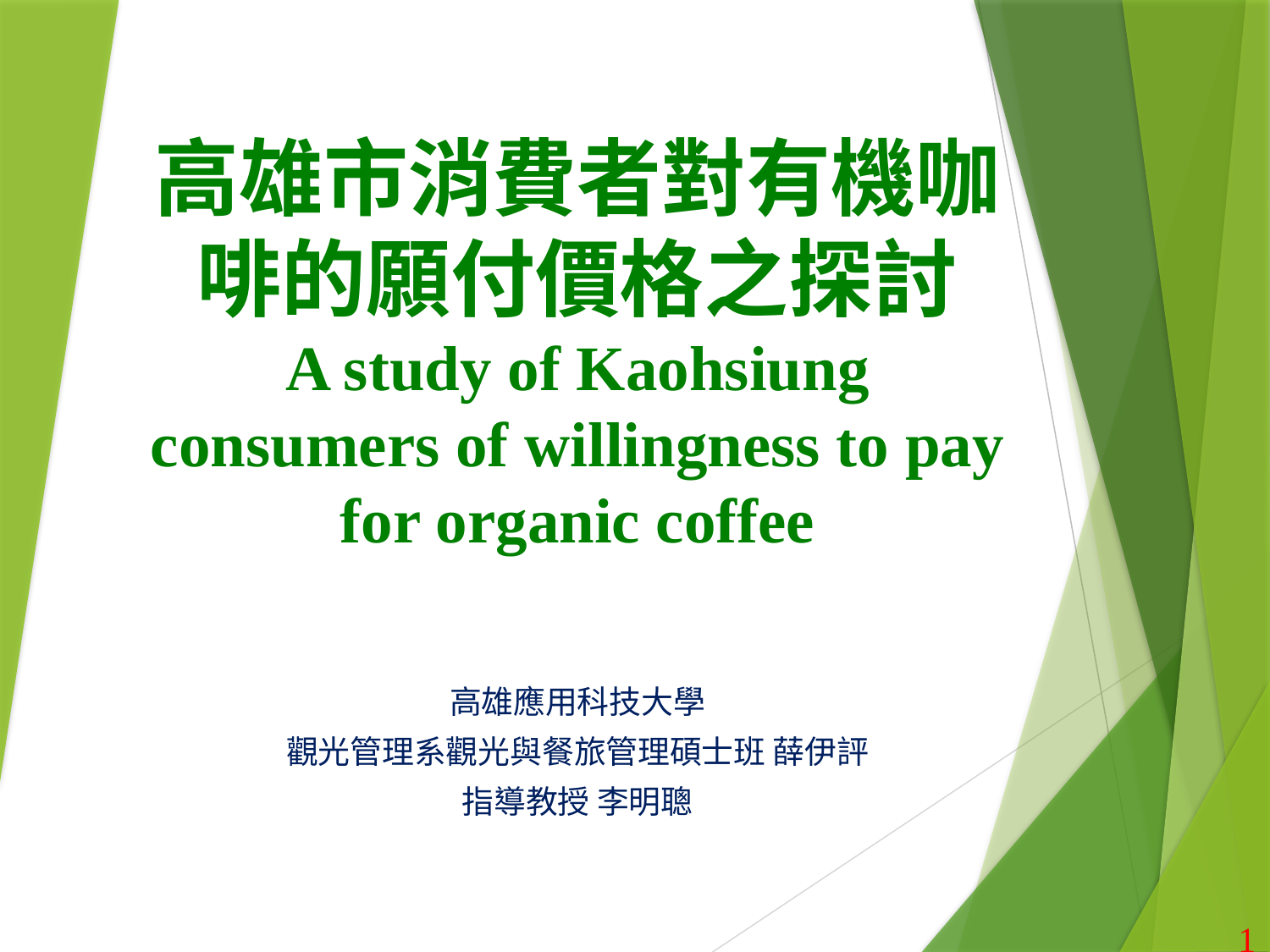

# 高雄市消費者對有機咖啡的願付價格之探討 A study of Kaohsiung consumers of willingness to pay for organic coffee
高雄應用科技大學
觀光管理系觀光與餐旅管理碩士班 薛伊評
指導教授 李明聰

1